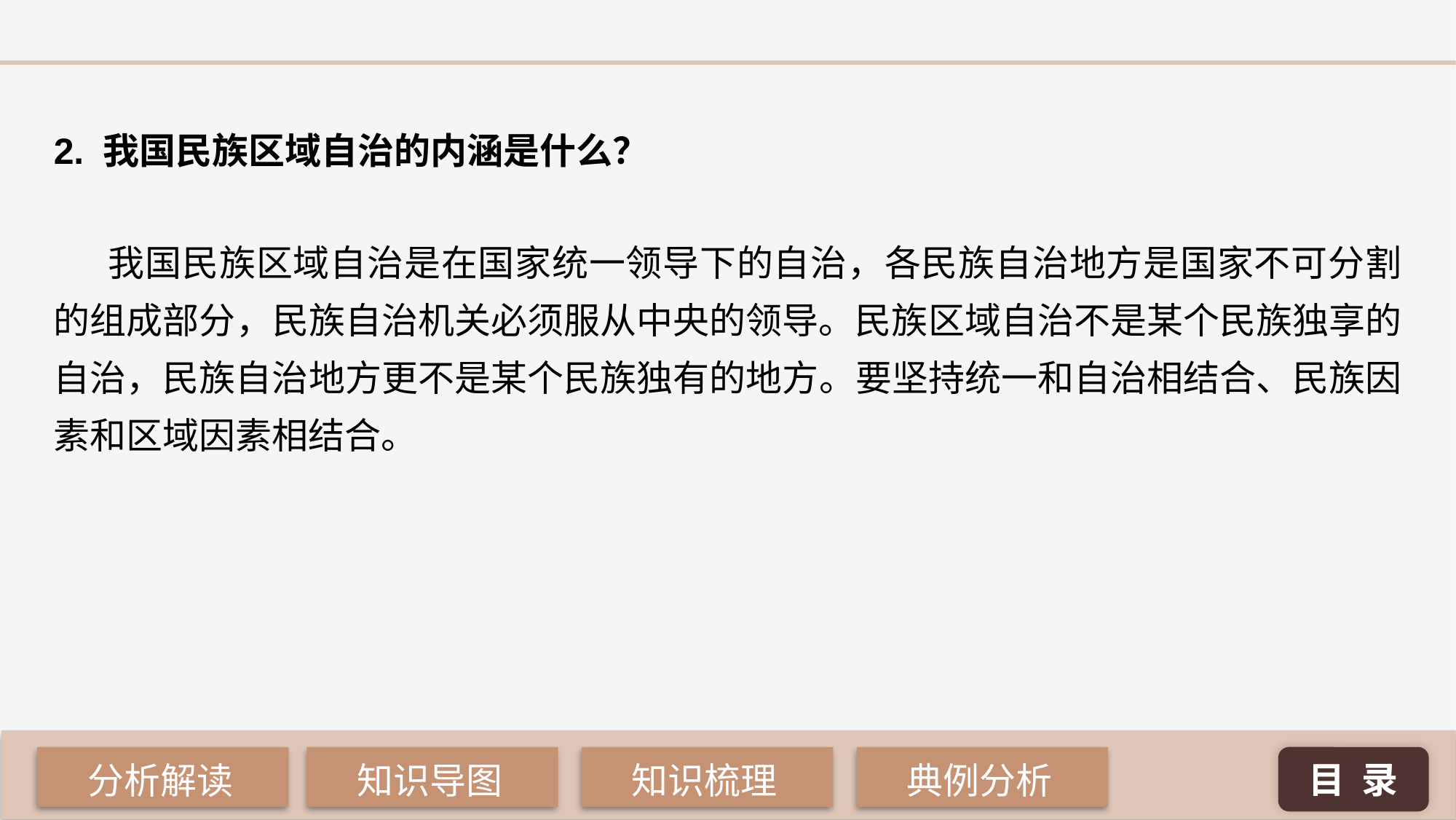

2. 我国民族区域自治的内涵是什么？
我国民族区域自治是在国家统一领导下的自治，各民族自治地方是国家不可分割的组成部分，民族自治机关必须服从中央的领导。民族区域自治不是某个民族独享的自治，民族自治地方更不是某个民族独有的地方。要坚持统一和自治相结合、民族因素和区域因素相结合。